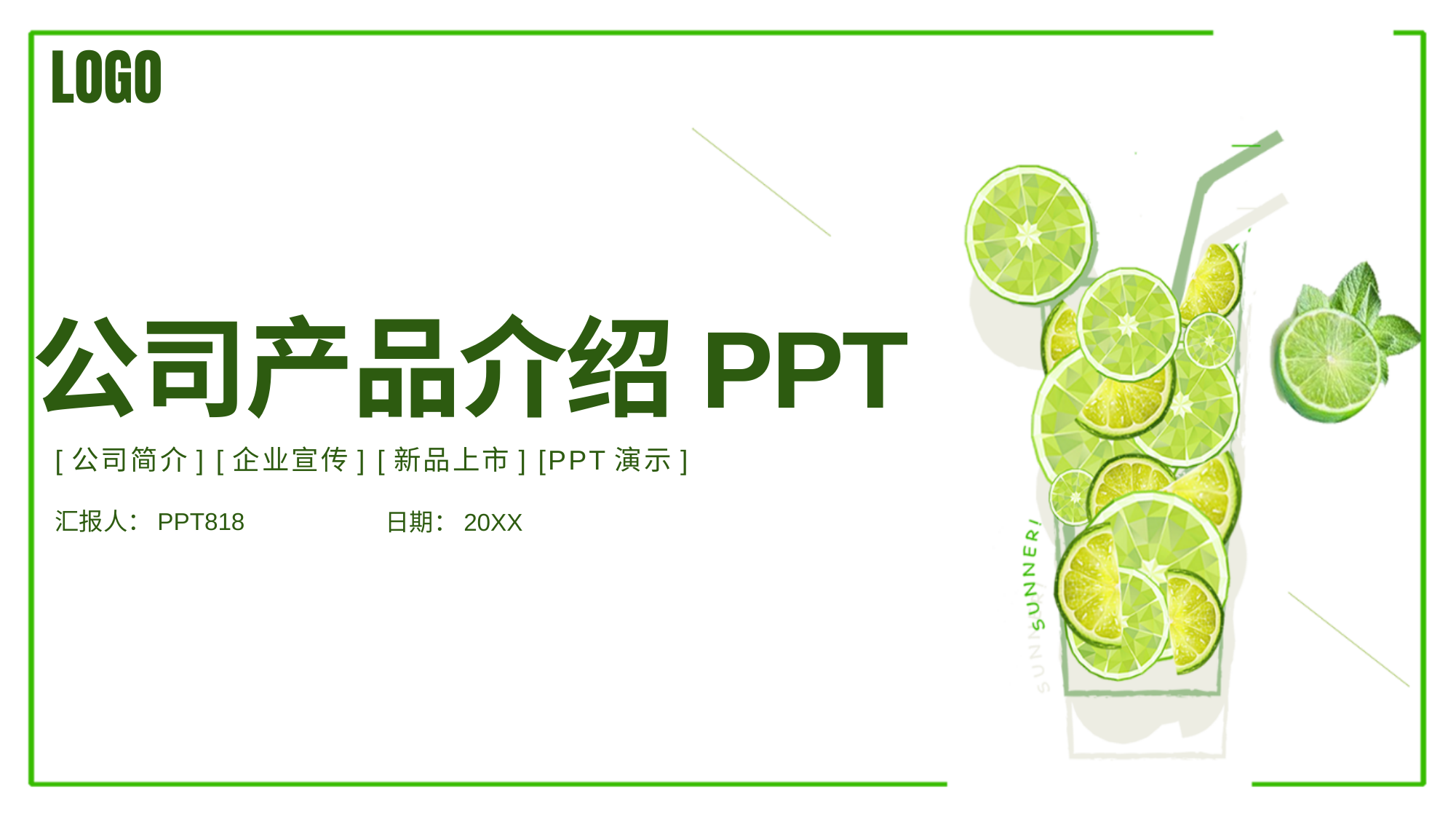

LOGO
公司产品介绍PPT
[公司简介] [企业宣传] [新品上市] [PPT演示]
汇报人：PPT818
日期：20XX